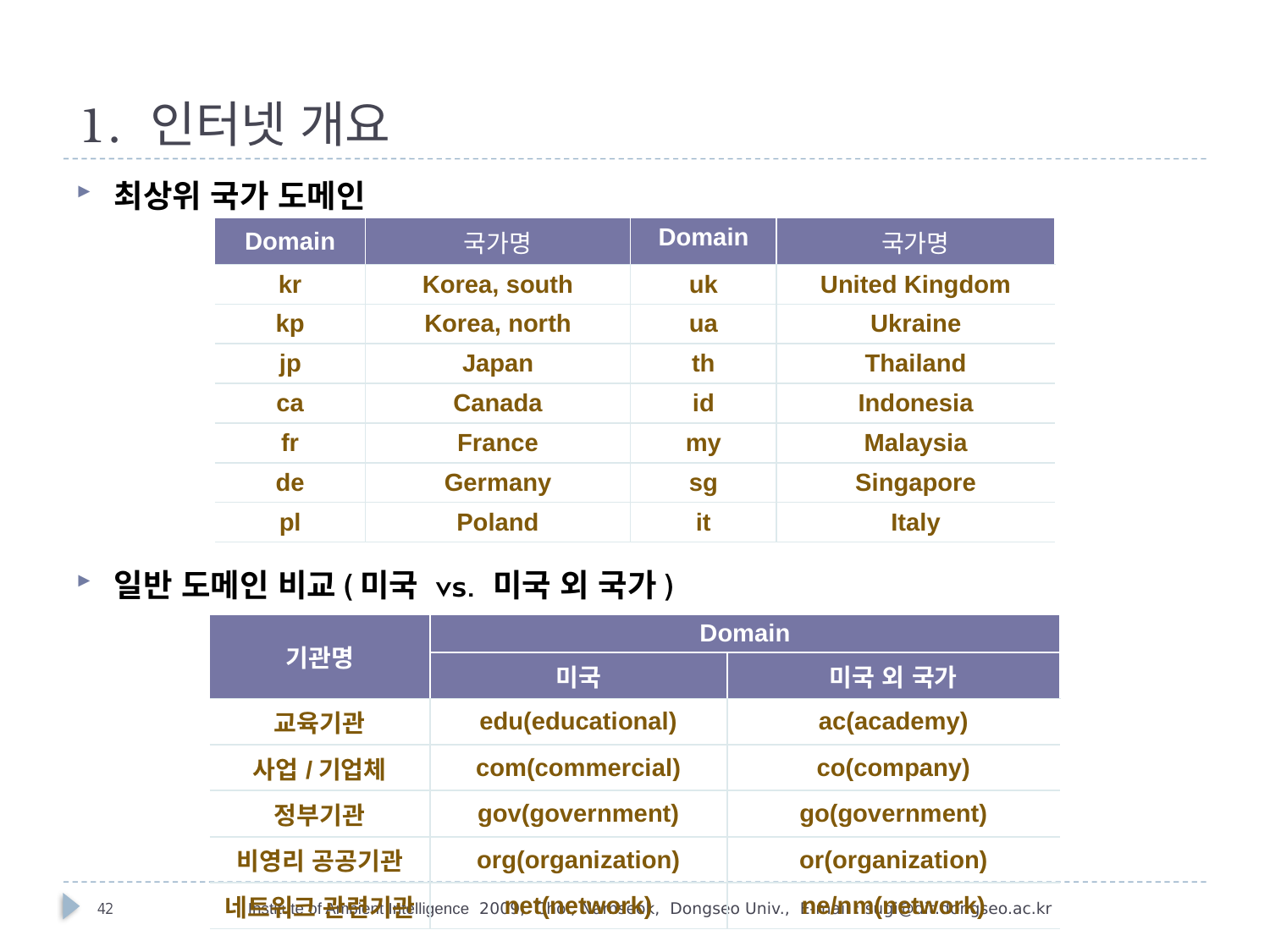

# 1. 인터넷 개요
최상위 국가 도메인

일반 도메인 비교(미국 vs. 미국 외 국가)
| Domain | 국가명 | Domain | 국가명 |
| --- | --- | --- | --- |
| kr | Korea, south | uk | United Kingdom |
| kp | Korea, north | ua | Ukraine |
| jp | Japan | th | Thailand |
| ca | Canada | id | Indonesia |
| fr | France | my | Malaysia |
| de | Germany | sg | Singapore |
| pl | Poland | it | Italy |
| 기관명 | Domain |  |
| --- | --- | --- |
|  | 미국 | 미국 외 국가 |
| 교육기관 | edu(educational) | ac(academy) |
| 사업/기업체 | com(commercial) | co(company) |
| 정부기관 | gov(government) | go(government) |
| 비영리 공공기관 | org(organization) | or(organization) |
| 네트워크 관련기관 | net(network) | ne/nm(network) |